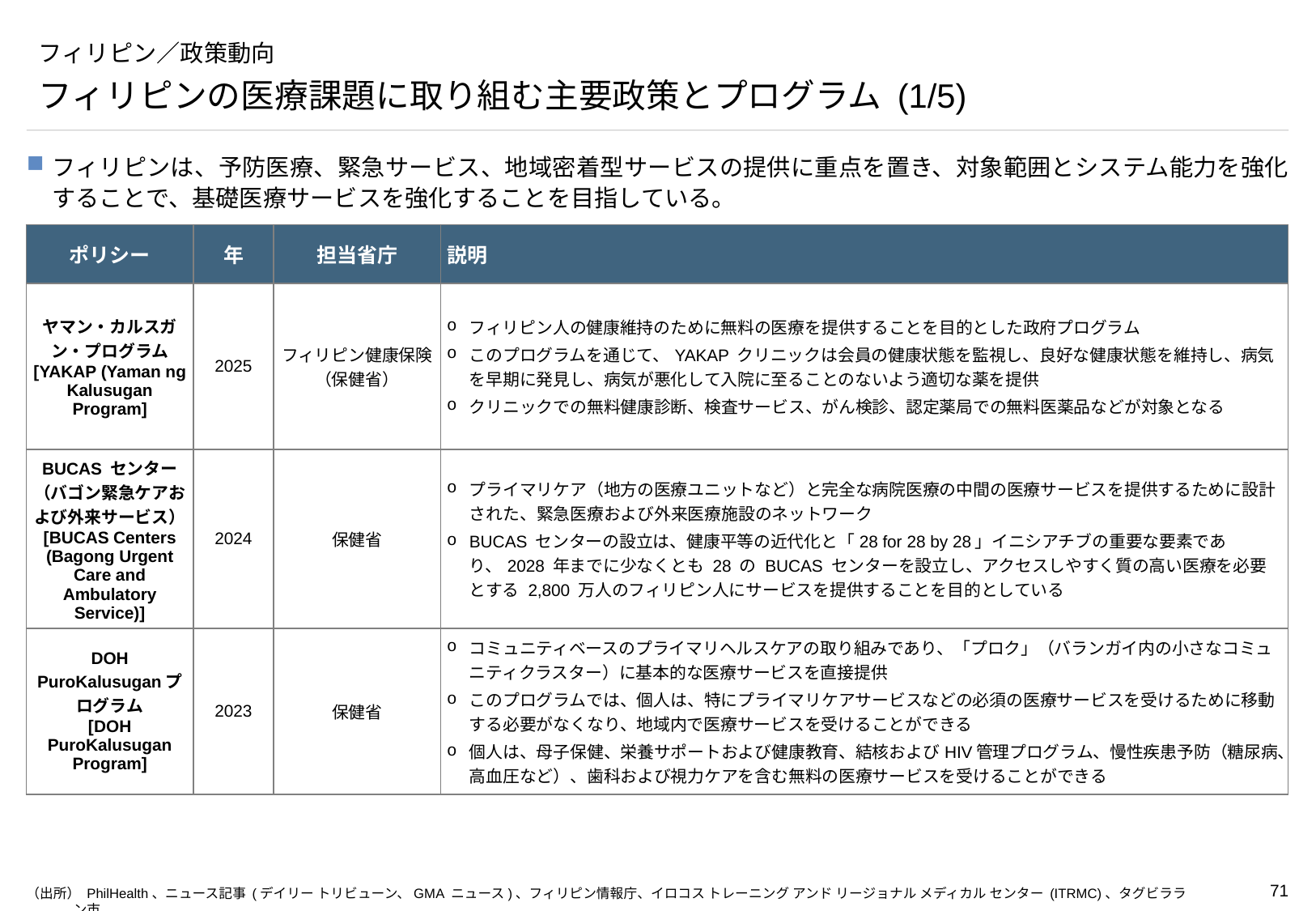

# フィリピン／政策動向
フィリピンの医療課題に取り組む主要政策とプログラム (1/5)
フィリピンは、予防医療、緊急サービス、地域密着型サービスの提供に重点を置き、対象範囲とシステム能力を強化することで、基礎医療サービスを強化することを目指している。
| ポリシー | 年 | 担当省庁 | 説明 |
| --- | --- | --- | --- |
| ヤマン・カルスガン・プログラム [YAKAP (Yaman ng Kalusugan Program] | 2025 | フィリピン健康保険 （保健省） | フィリピン人の健康維持のために無料の医療を提供することを目的とした政府プログラム このプログラムを通じて、YAKAP クリニックは会員の健康状態を監視し、良好な健康状態を維持し、病気を早期に発見し、病気が悪化して入院に至ることのないよう適切な薬を提供 クリニックでの無料健康診断、検査サービス、がん検診、認定薬局での無料医薬品などが対象となる |
| BUCAS センター （バゴン緊急ケアおよび外来サービス） [BUCAS Centers (Bagong Urgent Care and Ambulatory Service)] | 2024 | 保健省 | プライマリケア（地方の医療ユニットなど）と完全な病院医療の中間の医療サービスを提供するために設計された、緊急医療および外来医療施設のネットワーク BUCAS センターの設立は、健康平等の近代化と「28 for 28 by 28」イニシアチブの重要な要素であり、2028 年までに少なくとも 28 の BUCAS センターを設立し、アクセスしやすく質の高い医療を必要とする 2,800 万人のフィリピン人にサービスを提供することを目的としている |
| DOH PuroKalusuganプログラム [DOH PuroKalusugan Program] | 2023 | 保健省 | コミュニティベースのプライマリヘルスケアの取り組みであり、「プロク」（バランガイ内の小さなコミュニティクラスター）に基本的な医療サービスを直接提供 このプログラムでは、個人は、特にプライマリケアサービスなどの必須の医療サービスを受けるために移動する必要がなくなり、地域内で医療サービスを受けることができる 個人は、母子保健、栄養サポートおよび健康教育、結核およびHIV管理プログラム、慢性疾患予防（糖尿病、高血圧など）、歯科および視力ケアを含む無料の医療サービスを受けることができる |
（出所） PhilHealth、ニュース記事 (デイリー トリビューン、GMA ニュース)、フィリピン情報庁、イロコス トレーニング アンド リージョナル メディカル センター (ITRMC)、タグビララン市